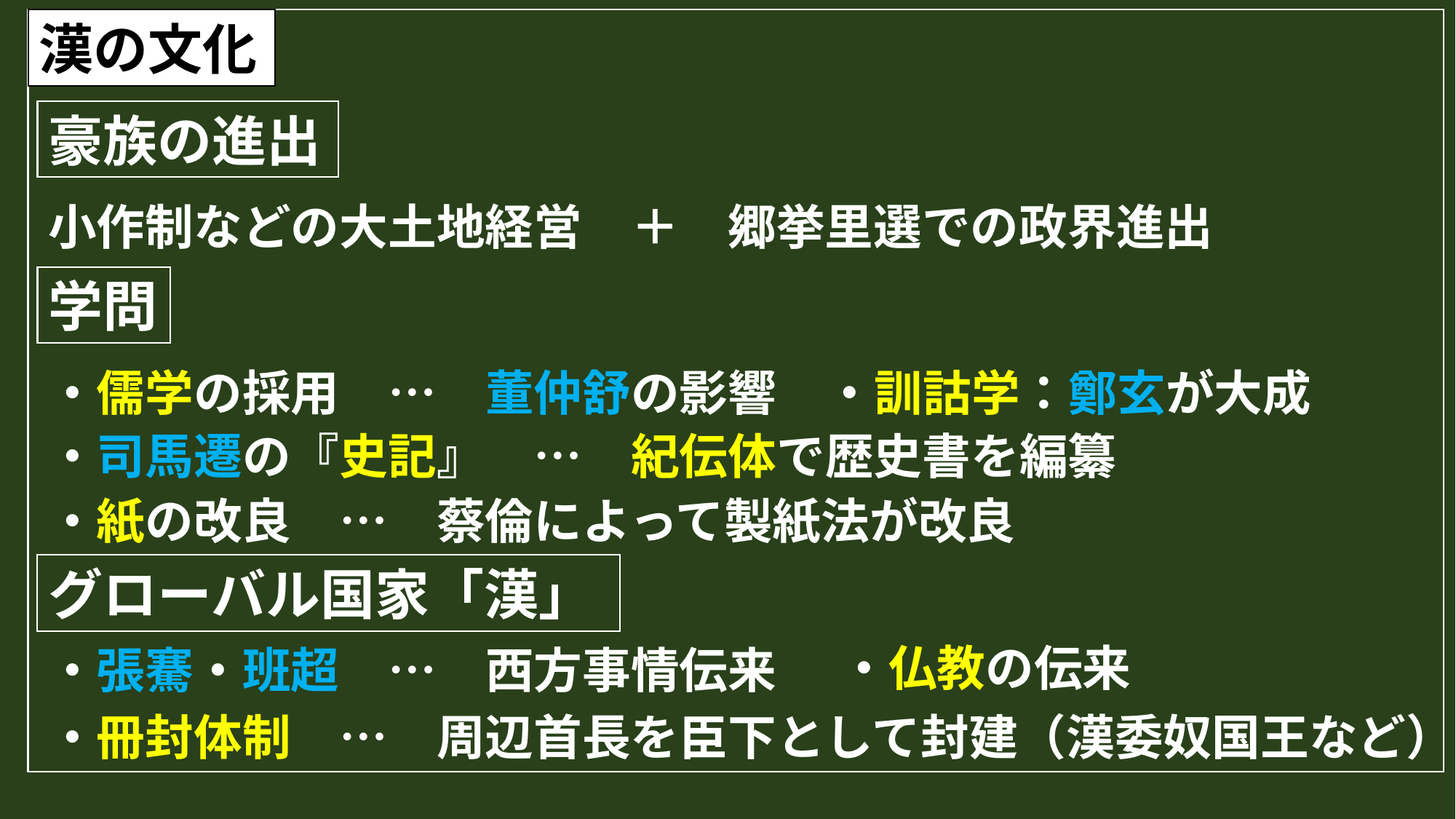

漢の文化
豪族の進出
小作制などの大土地経営　＋　郷挙里選での政界進出
学問
・儒学の採用　…　董仲舒の影響
・訓詁学：鄭玄が大成
・司馬遷の『史記』　…　紀伝体で歴史書を編纂
・紙の改良　…　蔡倫によって製紙法が改良
グローバル国家「漢」
・仏教の伝来
・張騫・班超　…　西方事情伝来
・冊封体制　…　周辺首長を臣下として封建（漢委奴国王など）